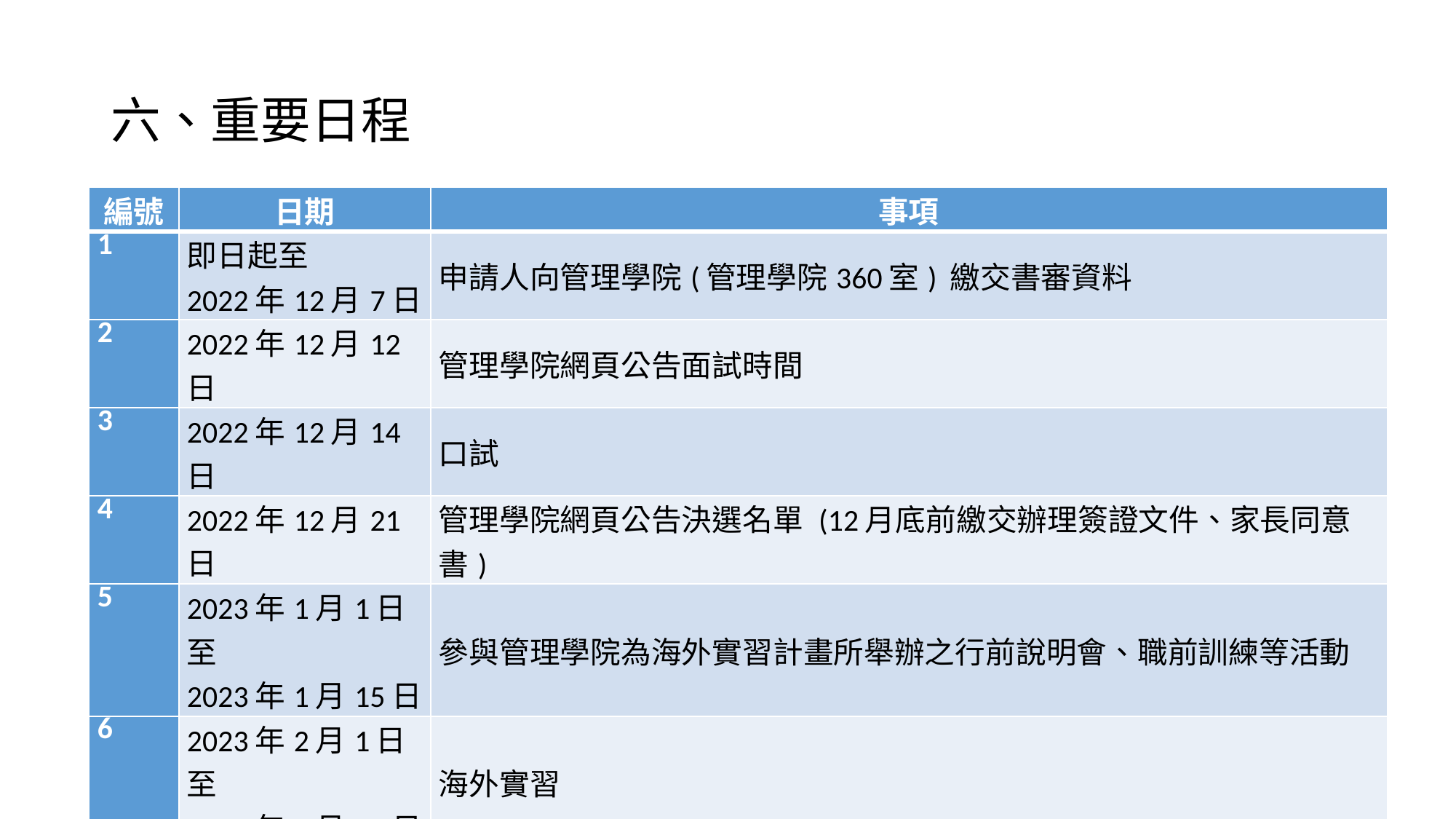

# 六、重要日程
| 編號 | 日期 | 事項 |
| --- | --- | --- |
| 1 | 即日起至 2022年12月7日 | 申請人向管理學院(管理學院360室) 繳交書審資料 |
| 2 | 2022年12月12日 | 管理學院網頁公告面試時間 |
| 3 | 2022年12月14日 | 口試 |
| 4 | 2022年12月21日 | 管理學院網頁公告決選名單 (12月底前繳交辦理簽證文件、家長同意書) |
| 5 | 2023年1月1日至 2023年1月15日 | 參與管理學院為海外實習計畫所舉辦之行前說明會、職前訓練等活動 |
| 6 | 2023年2月1日至 2023年3月13日 | 海外實習 |
| 7 | 2023年2月起 | 修習經濟學系開設之企業實習課程 |
| 8 | 2023年2月至3月 | 成果報告書、 |
| 9 | 2023年3至4月 | 海外實習成果發表會 |
新增頁尾
7